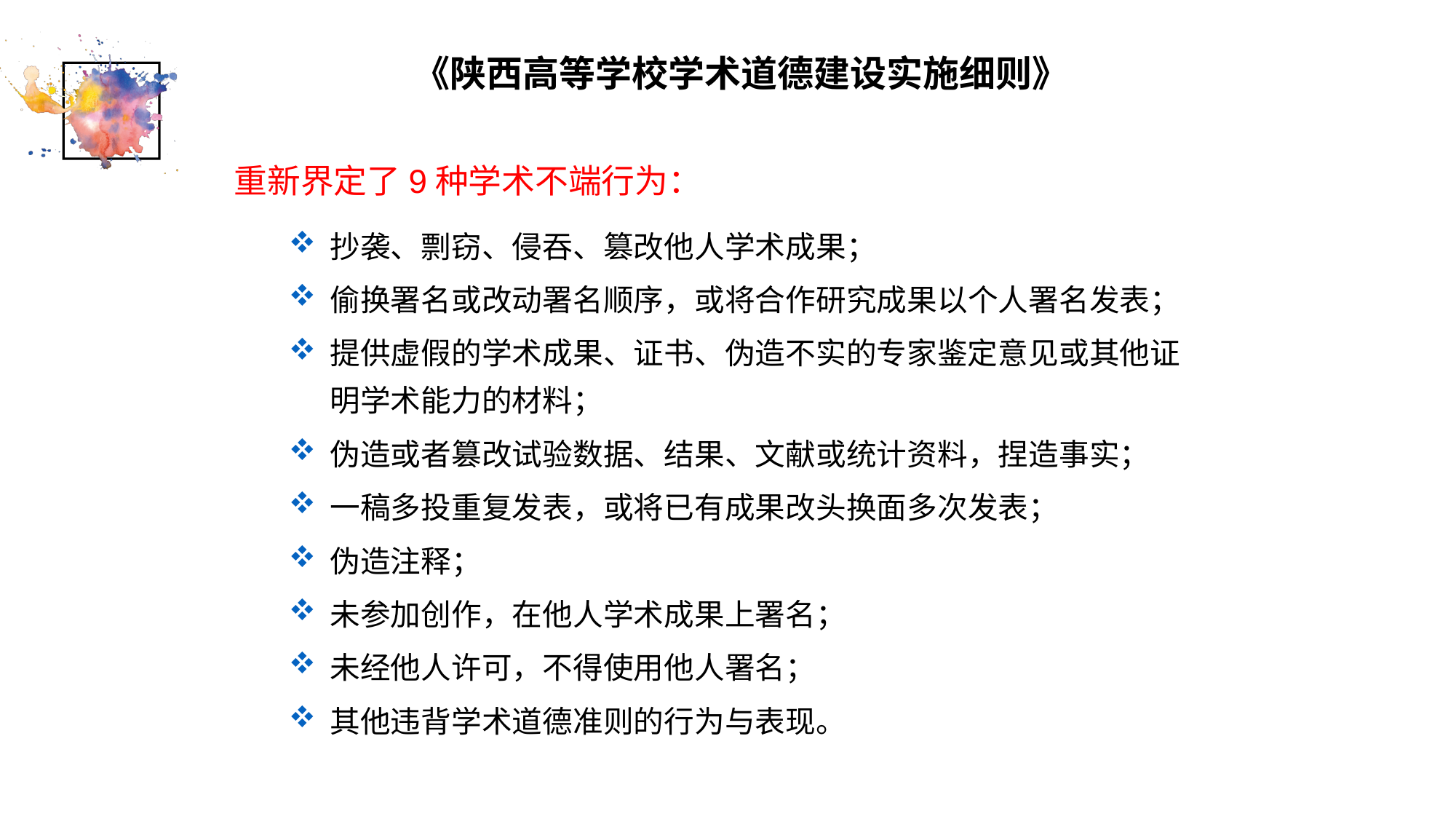

《陕西高等学校学术道德建设实施细则》
重新界定了9种学术不端行为：
抄袭、剽窃、侵吞、篡改他人学术成果；
偷换署名或改动署名顺序，或将合作研究成果以个人署名发表；
提供虚假的学术成果、证书、伪造不实的专家鉴定意见或其他证明学术能力的材料；
伪造或者篡改试验数据、结果、文献或统计资料，捏造事实；
一稿多投重复发表，或将已有成果改头换面多次发表；
伪造注释；
未参加创作，在他人学术成果上署名；
未经他人许可，不得使用他人署名；
其他违背学术道德准则的行为与表现。